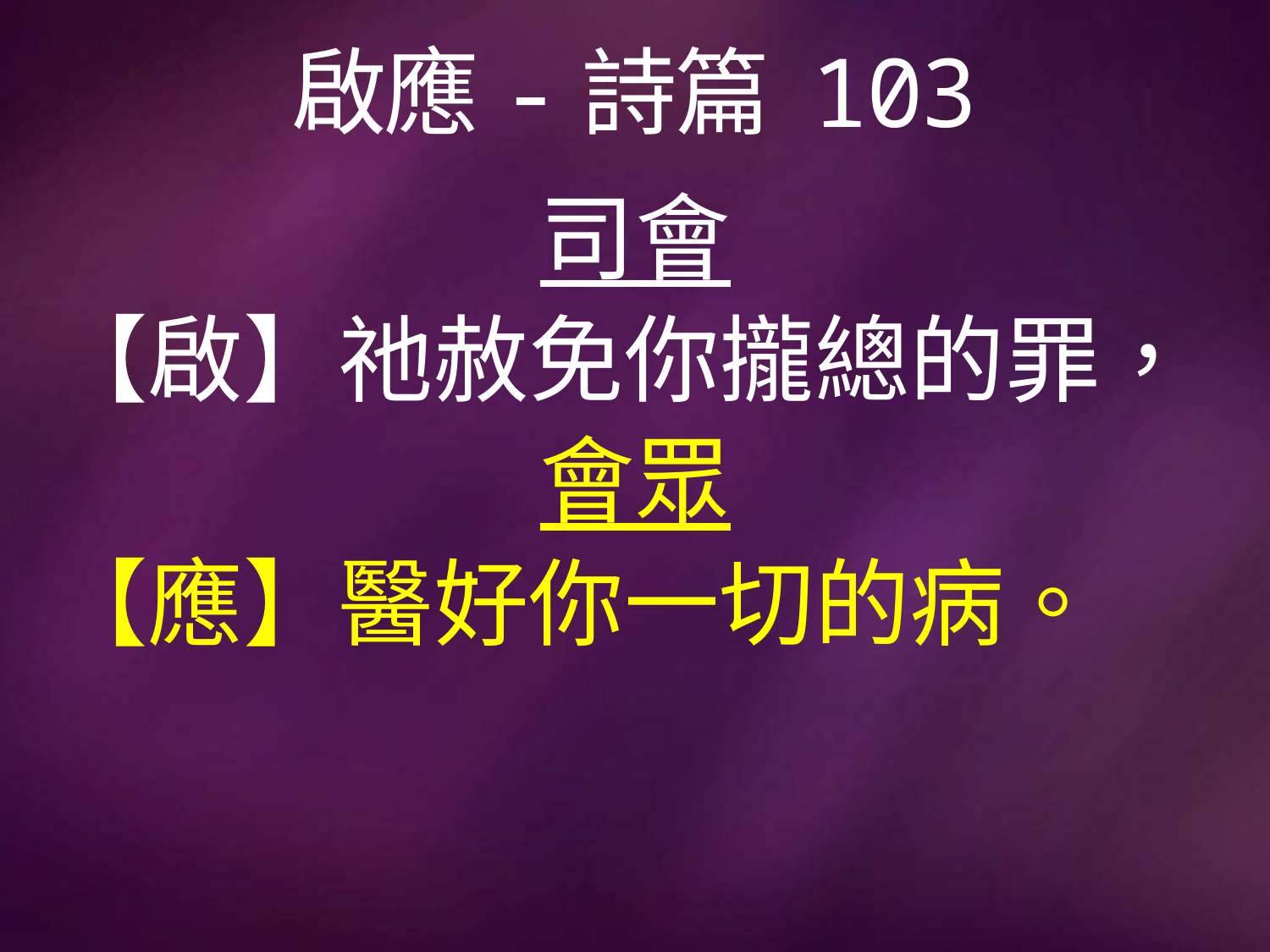

# 啟應-詩篇 103
司會
【啟】祂赦免你攏總的罪，
會眾
【應】醫好你一切的病。